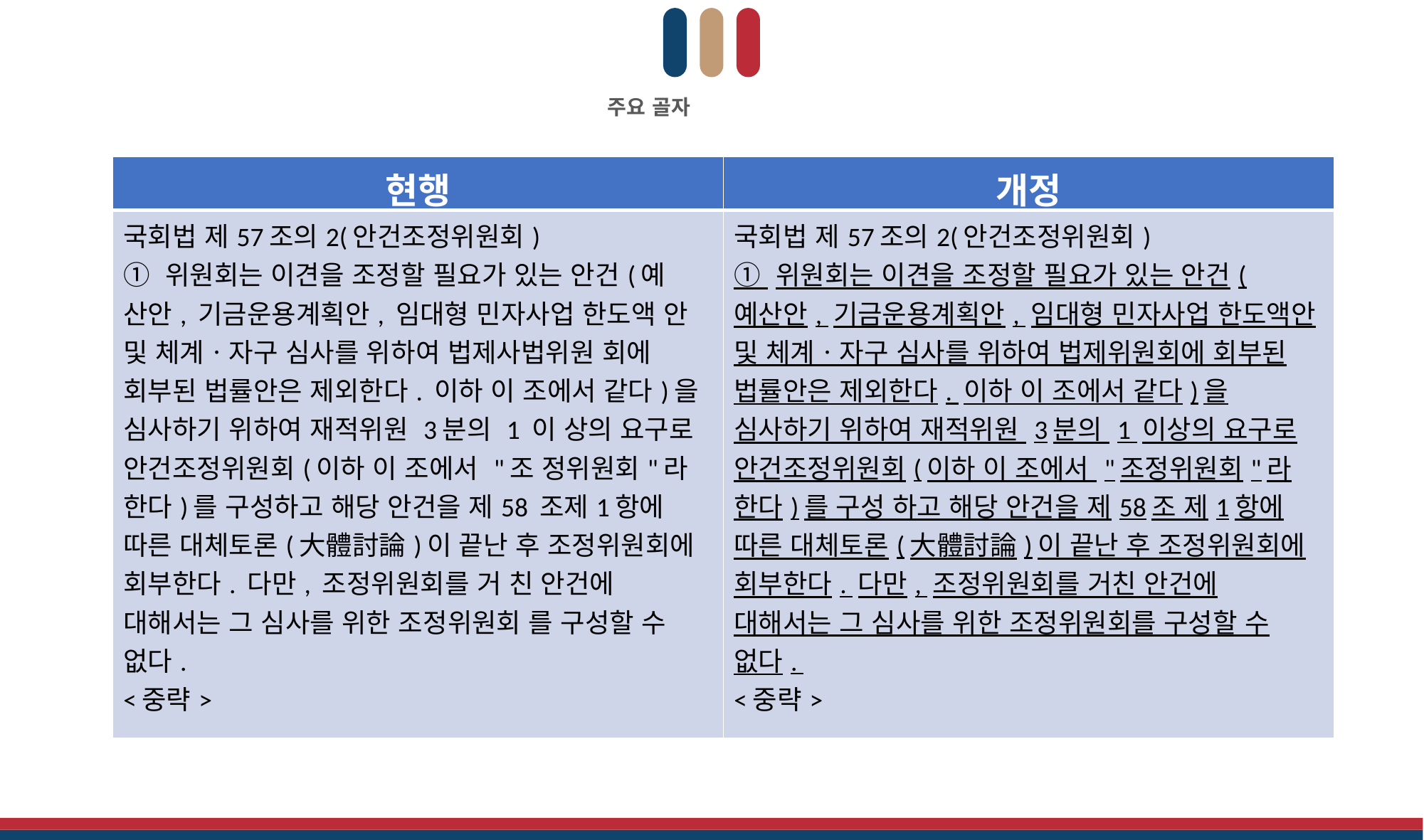

주요 골자

| 현행 | 개정 |
| --- | --- |
| 국회법 제57조의2(안건조정위원회) ① 위원회는 이견을 조정할 필요가 있는 안건(예 산안, 기금운용계획안, 임대형 민자사업 한도액 안 및 체계ㆍ자구 심사를 위하여 법제사법위원 회에 회부된 법률안은 제외한다. 이하 이 조에서 같다)을 심사하기 위하여 재적위원 3분의 1 이 상의 요구로 안건조정위원회(이하 이 조에서 "조 정위원회"라 한다)를 구성하고 해당 안건을 제58 조제1항에 따른 대체토론(大體討論)이 끝난 후 조정위원회에 회부한다. 다만, 조정위원회를 거 친 안건에 대해서는 그 심사를 위한 조정위원회 를 구성할 수 없다. <중략> | 국회법 제57조의2(안건조정위원회) ① 위원회는 이견을 조정할 필요가 있는 안건(예산안, 기금운용계획안, 임대형 민자사업 한도액안 및 체계ㆍ자구 심사를 위하여 법제위원회에 회부된 법률안은 제외한다. 이하 이 조에서 같다)을 심사하기 위하여 재적위원 3분의 1 이상의 요구로 안건조정위원회(이하 이 조에서 "조정위원회"라 한다)를 구성 하고 해당 안건을 제58조 제1항에 따른 대체토론(大體討論)이 끝난 후 조정위원회에 회부한다. 다만, 조정위원회를 거친 안건에 대해서는 그 심사를 위한 조정위원회를 구성할 수 없다. <중략> |